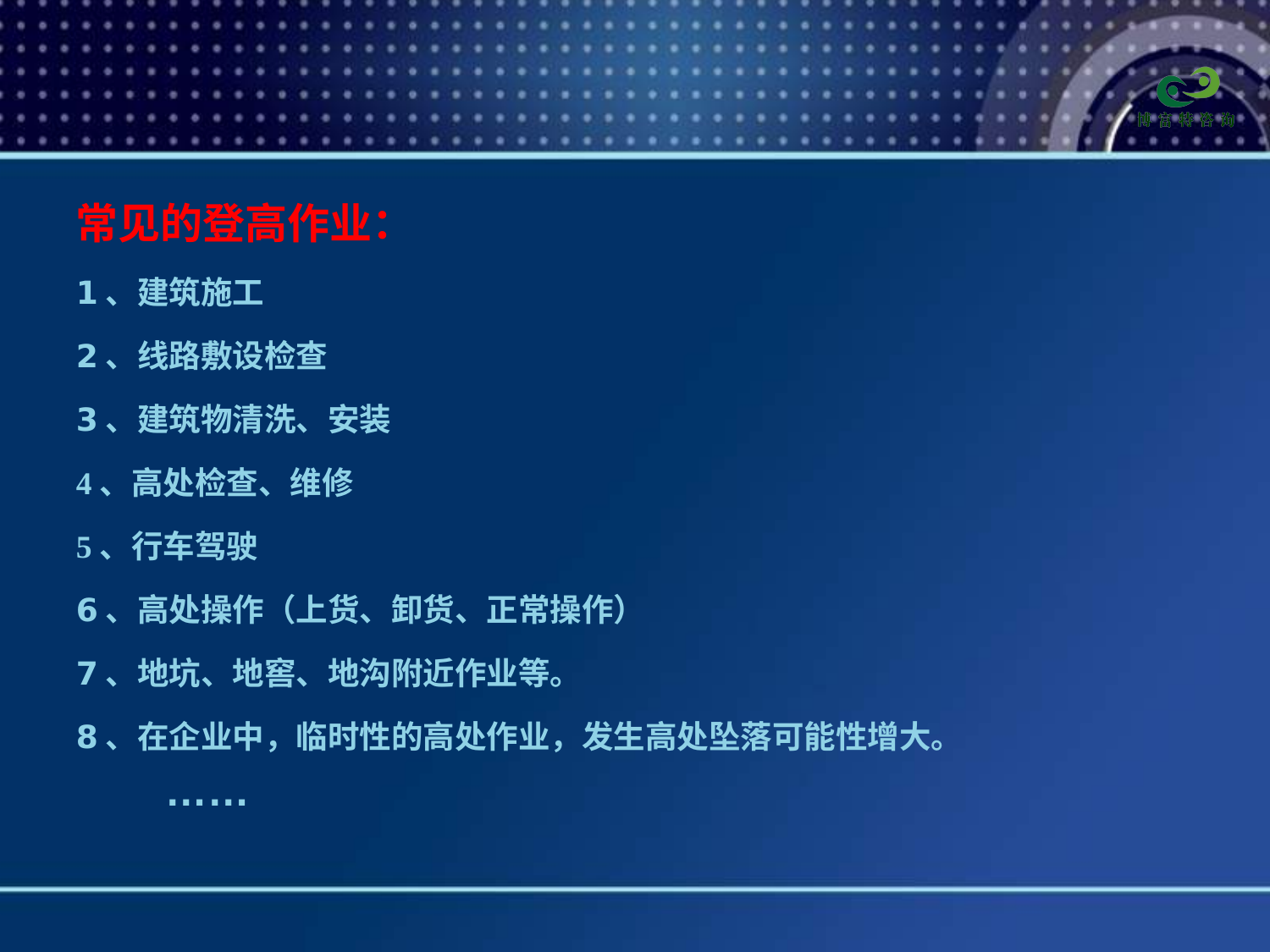

常见的登高作业：
1、建筑施工
2、线路敷设检查
3、建筑物清洗、安装
4、高处检查、维修
5、行车驾驶
6、高处操作（上货、卸货、正常操作）
7、地坑、地窖、地沟附近作业等。
8、在企业中，临时性的高处作业，发生高处坠落可能性增大。
      ……